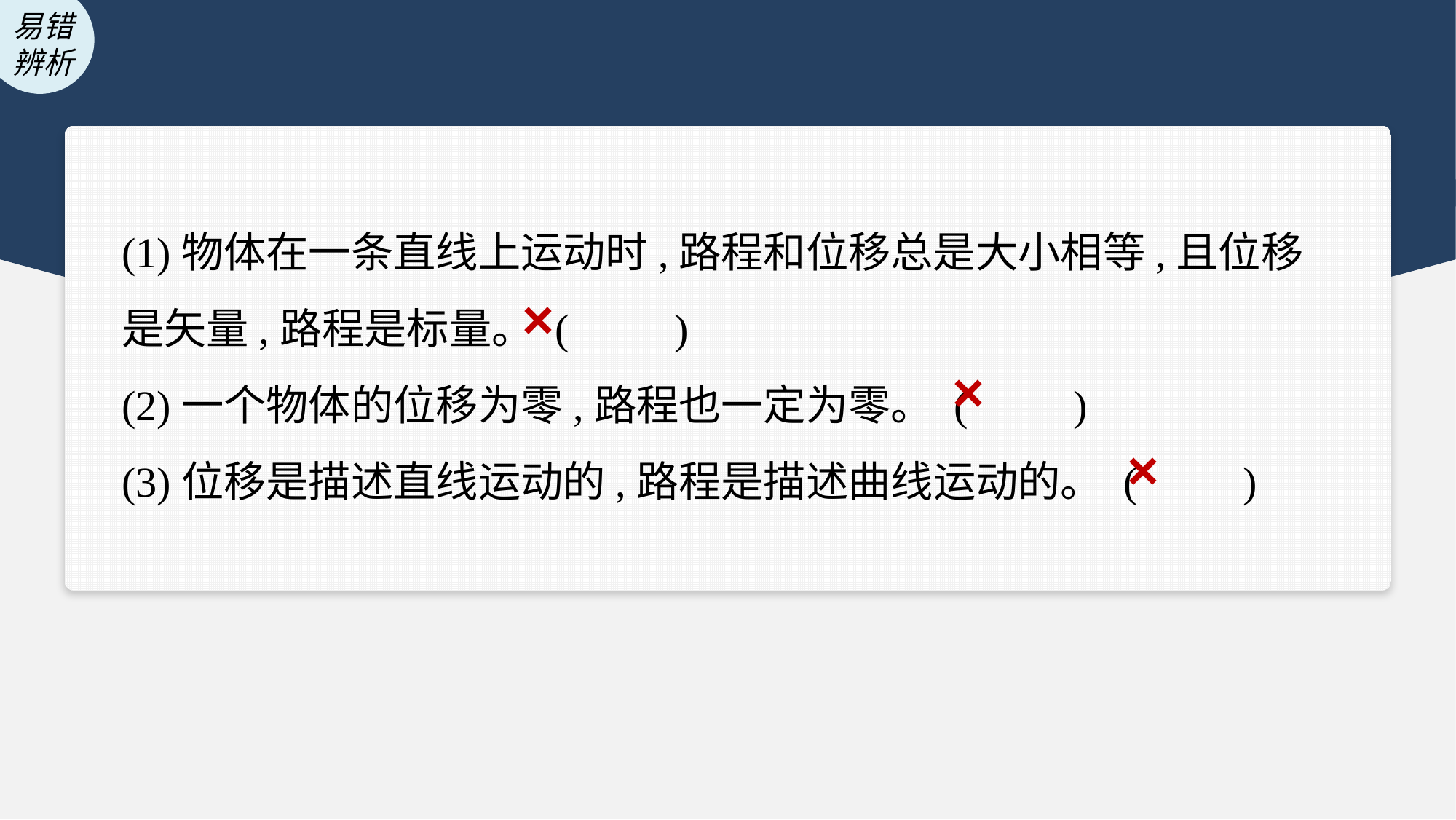

(1)物体在一条直线上运动时,路程和位移总是大小相等,且位移是矢量,路程是标量。 (　　)
(2)一个物体的位移为零,路程也一定为零。 (　　)
(3)位移是描述直线运动的,路程是描述曲线运动的。 (　　)
×
×
×